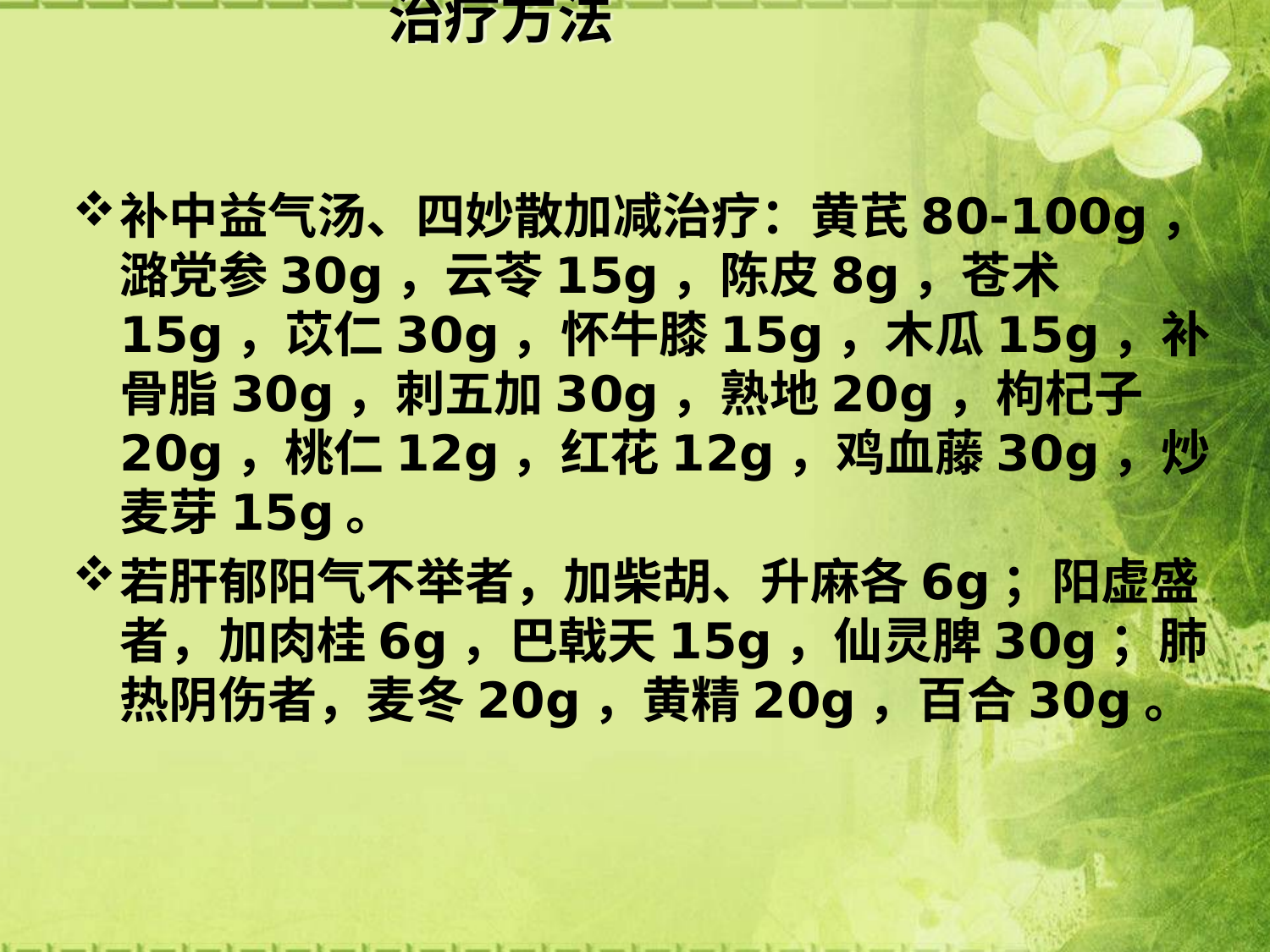

# 治疗方法
补中益气汤、四妙散加减治疗：黄芪80-100g，潞党参30g，云苓15g，陈皮8g，苍术15g，苡仁30g，怀牛膝15g，木瓜15g，补骨脂30g，刺五加30g，熟地20g，枸杞子20g，桃仁12g，红花12g，鸡血藤30g，炒麦芽15g。
若肝郁阳气不举者，加柴胡、升麻各6g；阳虚盛者，加肉桂6g，巴戟天15g，仙灵脾30g；肺热阴伤者，麦冬20g，黄精20g，百合30g。